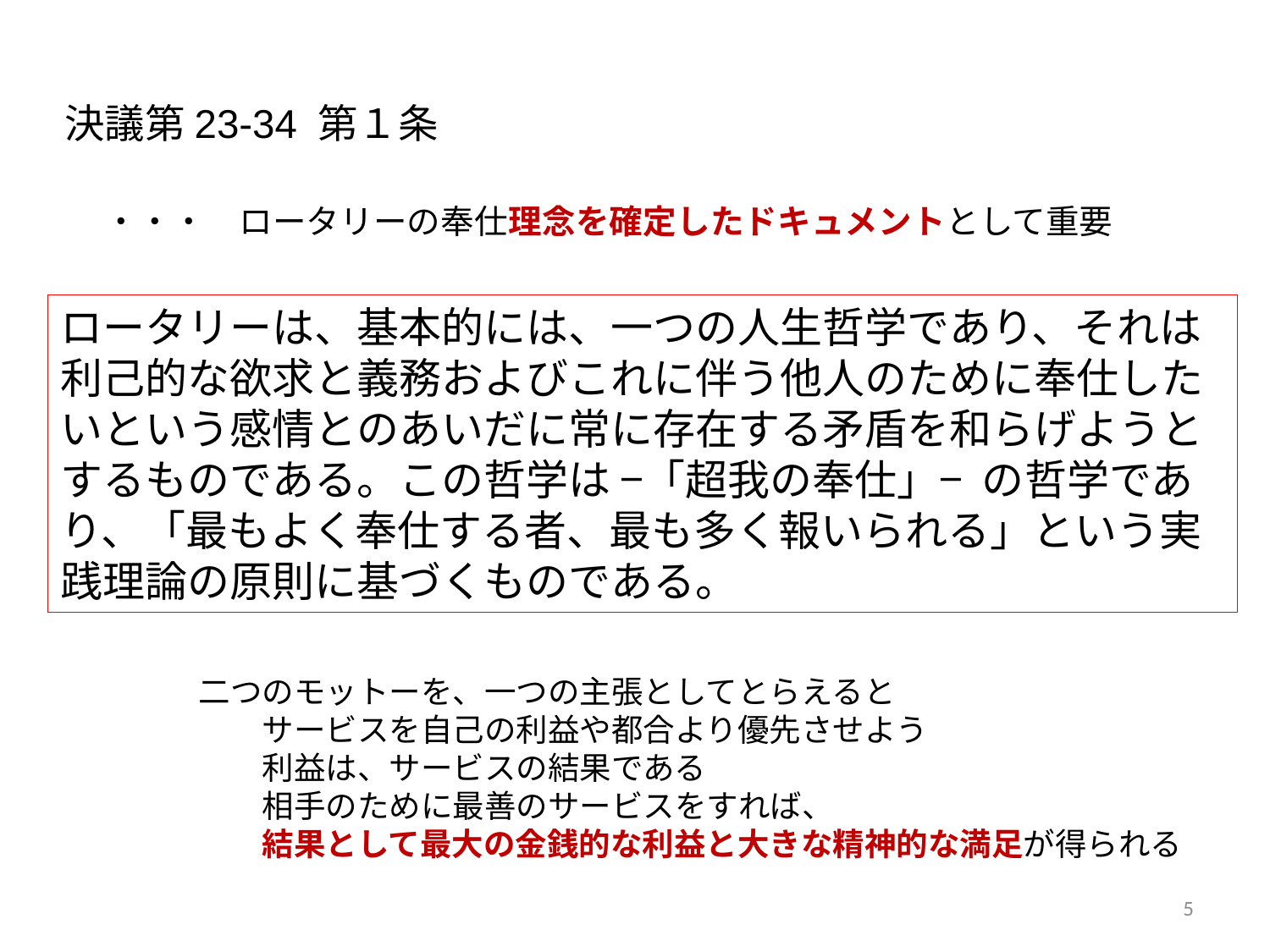

# 決議第23-34 第１条 　・・・　ロータリーの奉仕理念を確定したドキュメントとして重要
ロータリーは、基本的には、一つの人生哲学であり、それは利己的な欲求と義務およびこれに伴う他人のために奉仕したいという感情とのあいだに常に存在する矛盾を和らげようとするものである。この哲学は −「超我の奉仕」−  の哲学であり、「最もよく奉仕する者、最も多く報いられる」という実践理論の原則に基づくものである。
二つのモットーを、一つの主張としてとらえると
　　サービスを自己の利益や都合より優先させよう
　　利益は、サービスの結果である
　　相手のために最善のサービスをすれば、
　　結果として最大の金銭的な利益と大きな精神的な満足が得られる

5